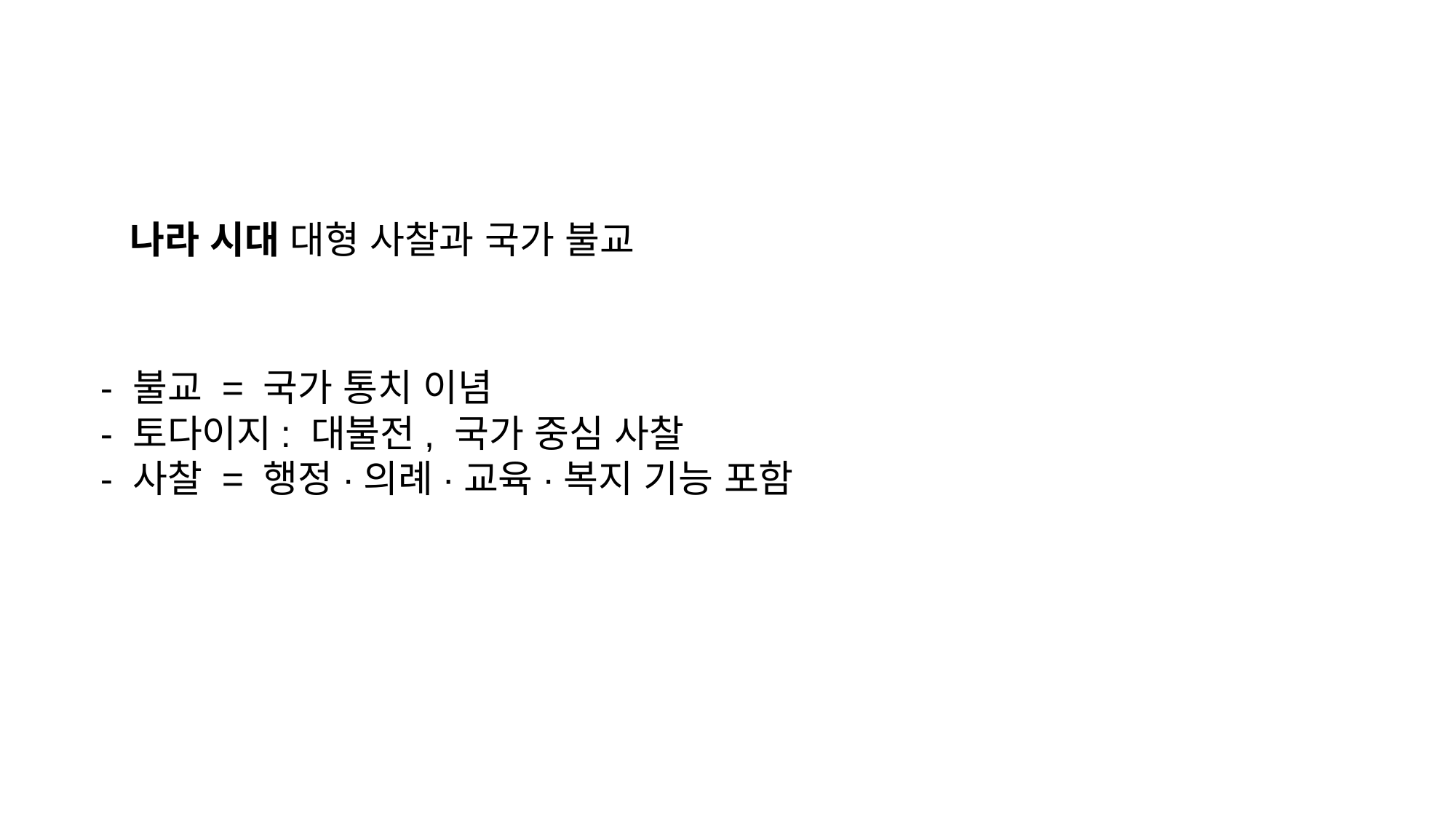

나라 시대 대형 사찰과 국가 불교
- 불교 = 국가 통치 이념
- 토다이지: 대불전, 국가 중심 사찰
- 사찰 = 행정·의례·교육·복지 기능 포함